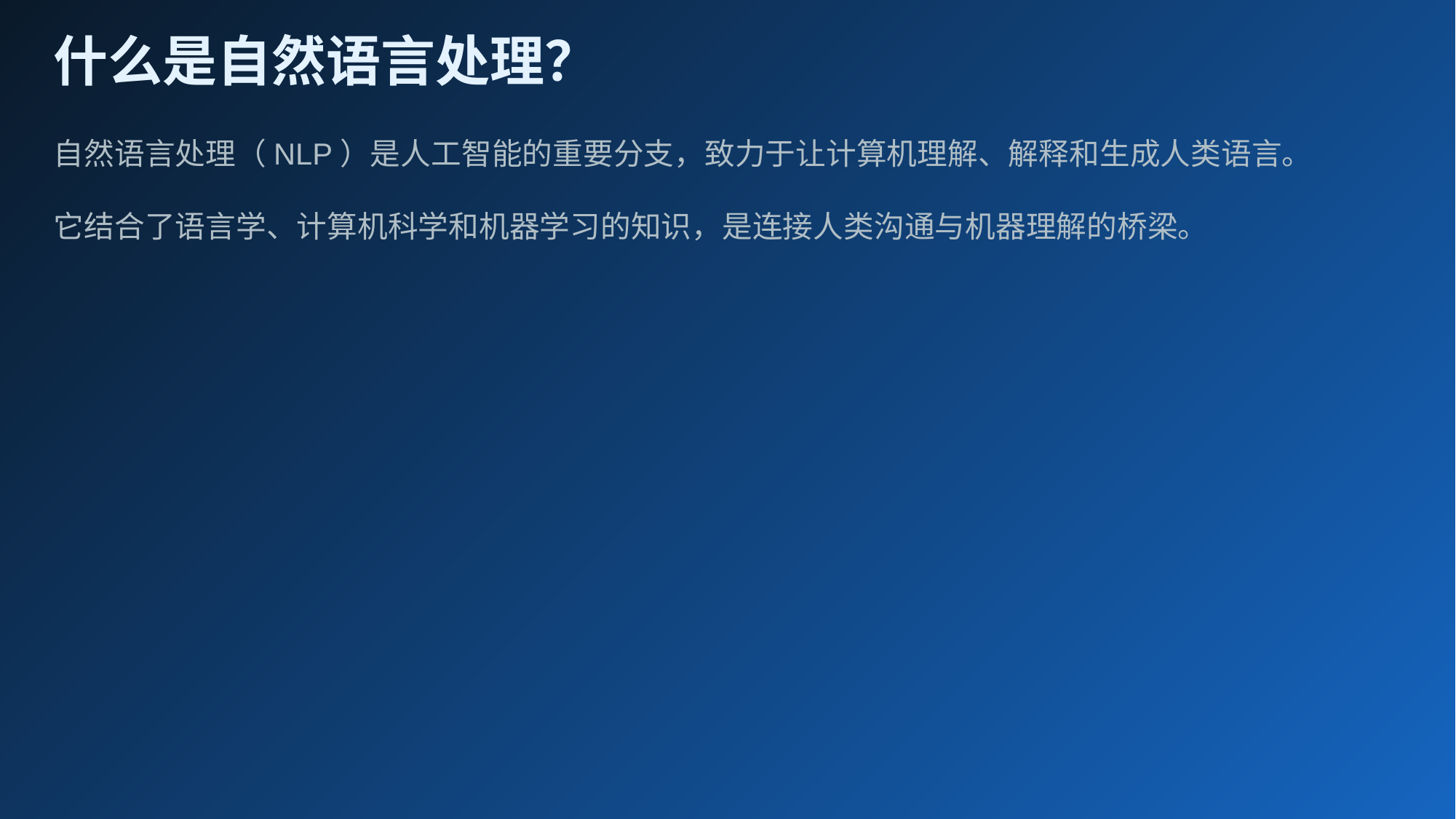

什么是自然语言处理？
自然语言处理（NLP）是人工智能的重要分支，致力于让计算机理解、解释和生成人类语言。

它结合了语言学、计算机科学和机器学习的知识，是连接人类沟通与机器理解的桥梁。